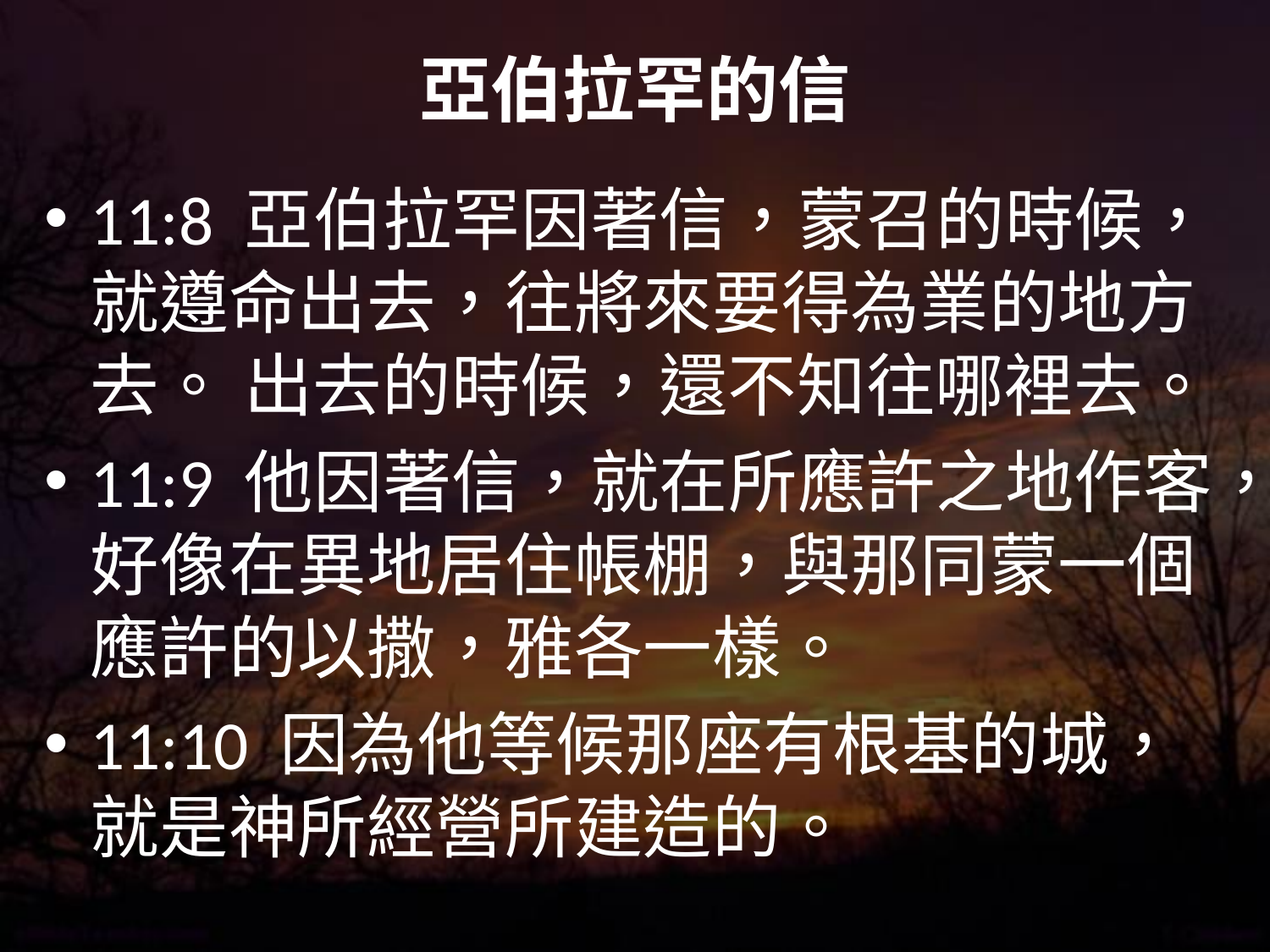

# 亞伯拉罕的信
11:8 亞伯拉罕因著信，蒙召的時候，就遵命出去，往將來要得為業的地方去。 出去的時候，還不知往哪裡去。
11:9 他因著信，就在所應許之地作客，好像在異地居住帳棚，與那同蒙一個應許的以撒，雅各一樣。
11:10 因為他等候那座有根基的城，就是神所經營所建造的。